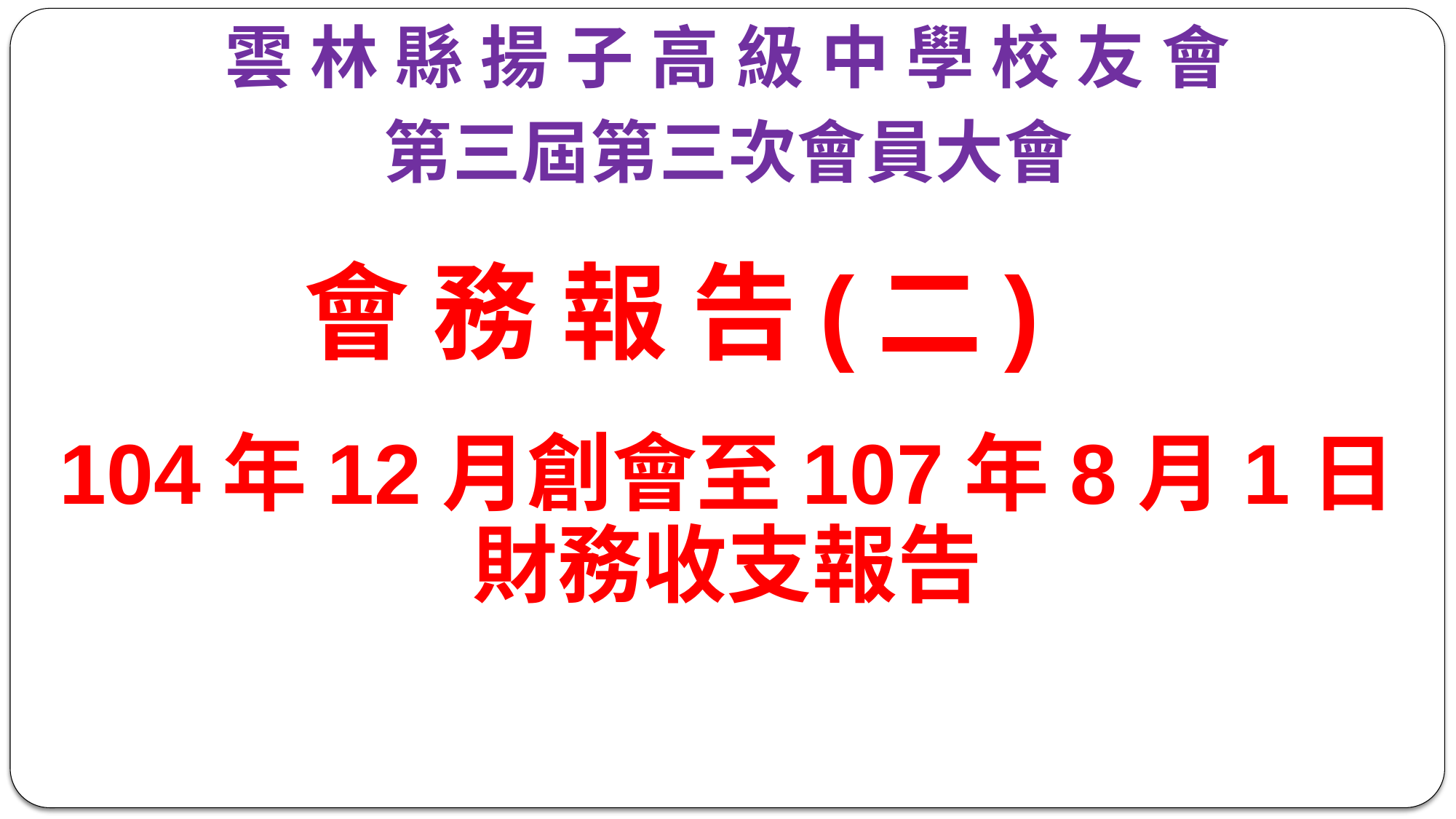

雲 林 縣 揚 子 高 級 中 學 校 友 會
第三屆第三次會員大會
# 會 務 報 告(二)
104年12月創會至107年8月1日
財務收支報告